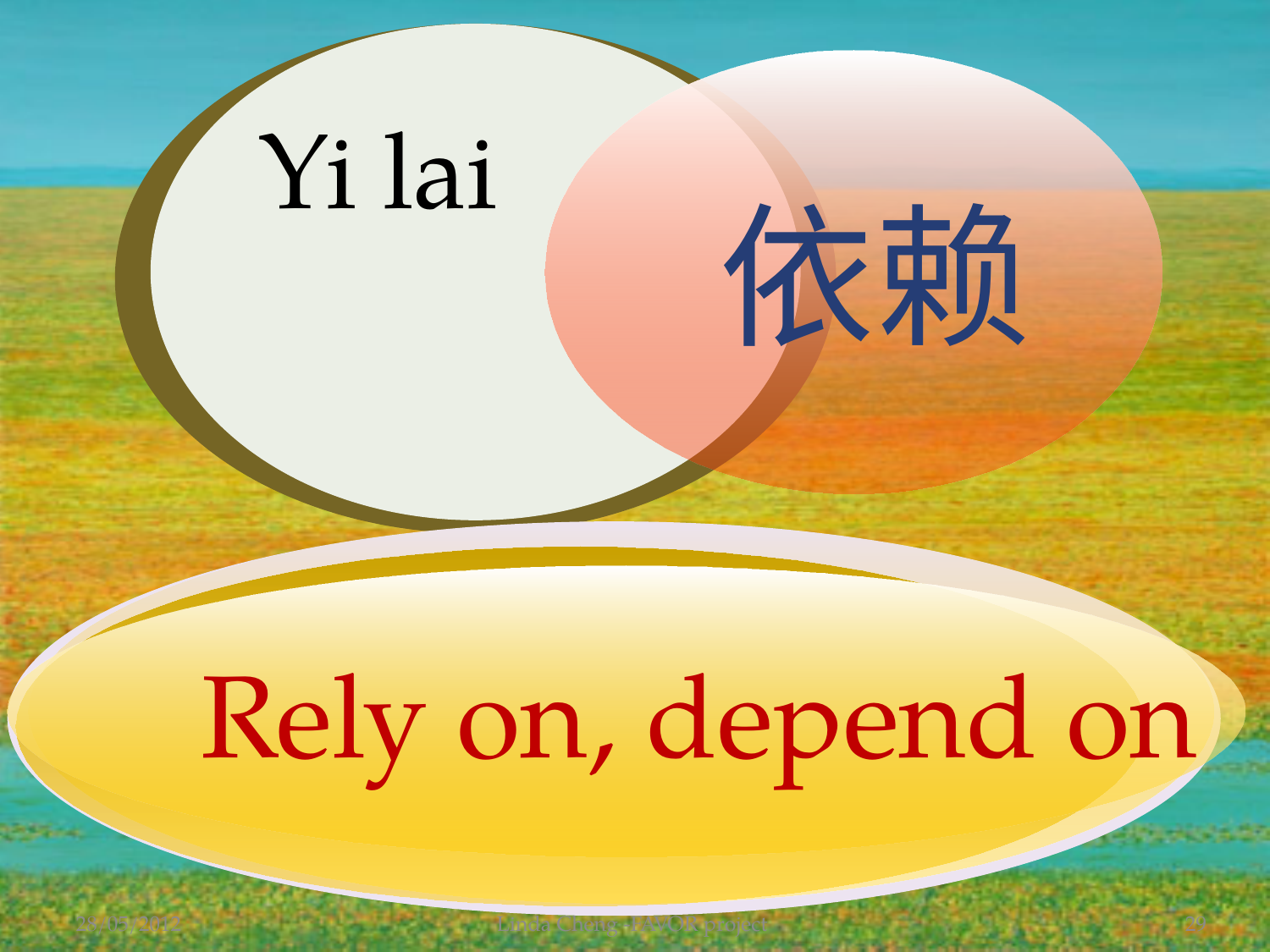

Yi lai
 依赖

Rely on, depend on
28/05/2012
Linda Cheng -FAVOR project
29